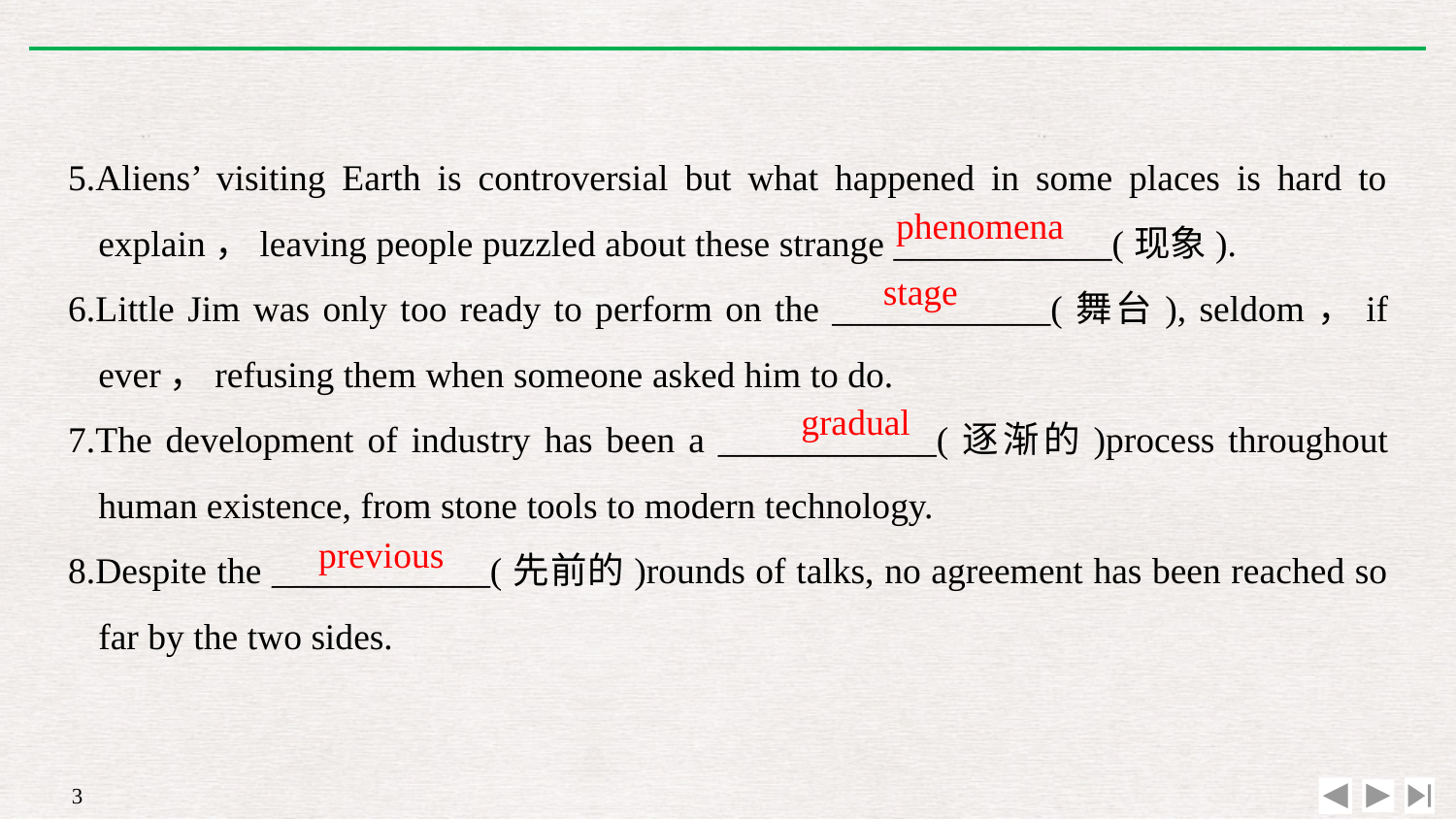

5.Aliens’ visiting Earth is controversial but what happened in some places is hard to explain，leaving people puzzled about these strange ____________(现象).
6.Little Jim was only too ready to perform on the ____________(舞台), seldom，if ever，refusing them when someone asked him to do.
7.The development of industry has been a ____________(逐渐的)process throughout human existence, from stone tools to modern technology.
8.Despite the ____________(先前的)rounds of talks, no agreement has been reached so far by the two sides.
phenomena
stage
gradual
previous